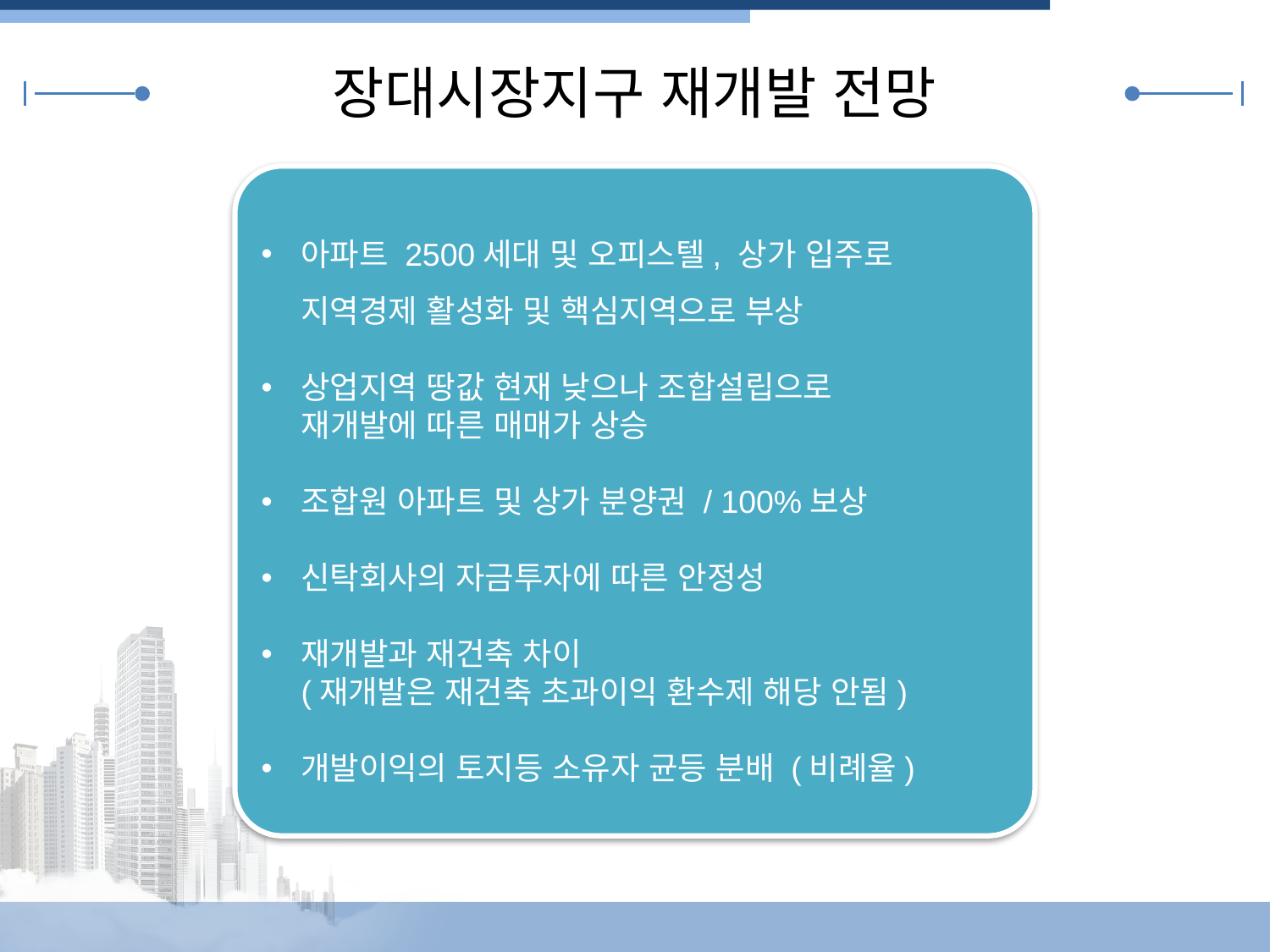

장대시장지구 재개발 전망
아파트 2500세대 및 오피스텔, 상가 입주로 지역경제 활성화 및 핵심지역으로 부상
상업지역 땅값 현재 낮으나 조합설립으로
재개발에 따른 매매가 상승
조합원 아파트 및 상가 분양권 / 100%보상
신탁회사의 자금투자에 따른 안정성
재개발과 재건축 차이
(재개발은 재건축 초과이익 환수제 해당 안됨)
개발이익의 토지등 소유자 균등 분배 (비례율)